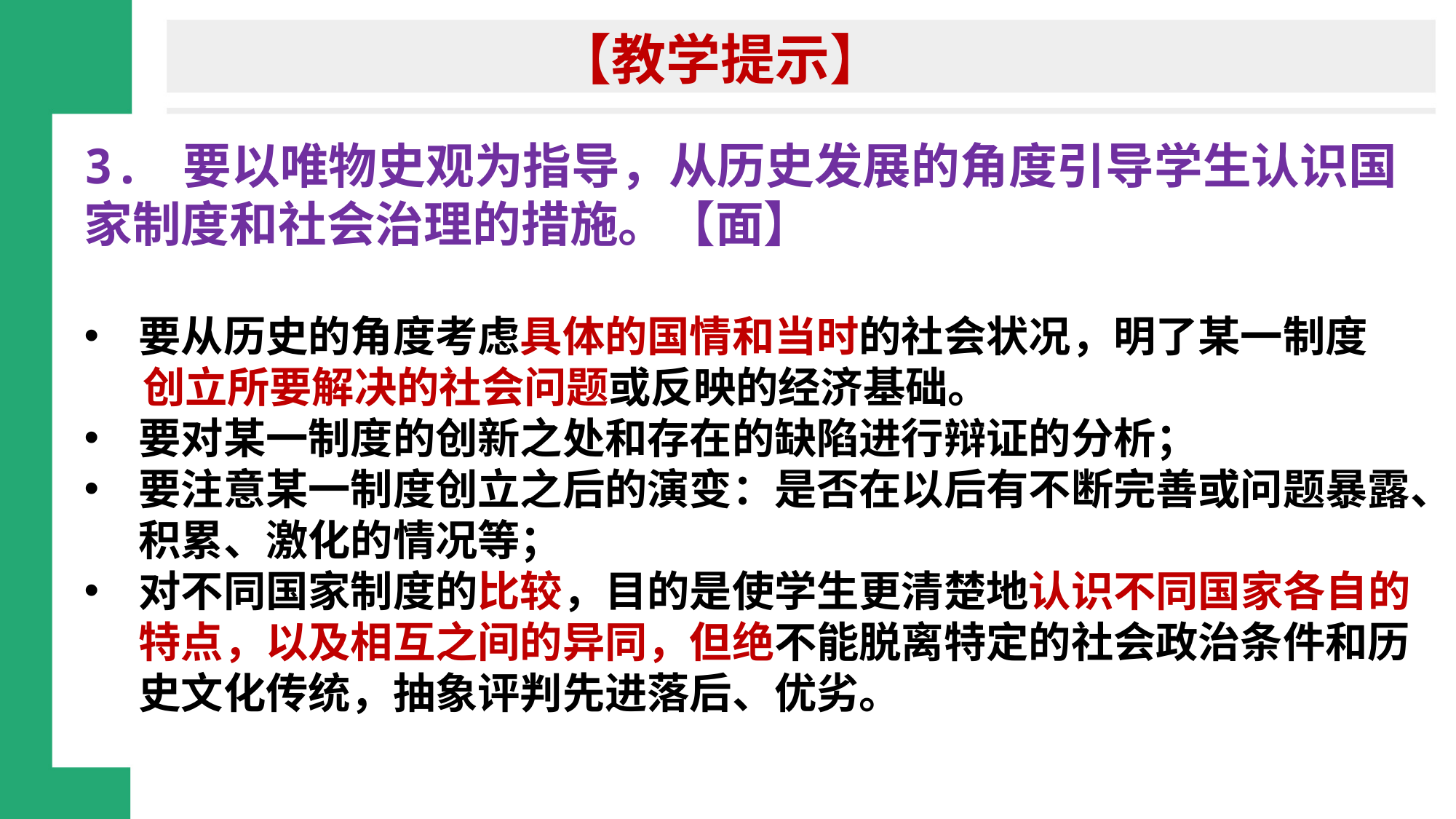

【教学提示】
3. 要以唯物史观为指导，从历史发展的角度引导学生认识国家制度和社会治理的措施。【面】

要从历史的角度考虑具体的国情和当时的社会状况，明了某一制度
     创立所要解决的社会问题或反映的经济基础。
要对某一制度的创新之处和存在的缺陷进行辩证的分析；
要注意某一制度创立之后的演变：是否在以后有不断完善或问题暴露、积累、激化的情况等；
对不同国家制度的比较，目的是使学生更清楚地认识不同国家各自的特点，以及相互之间的异同，但绝不能脱离特定的社会政治条件和历史文化传统，抽象评判先进落后、优劣。